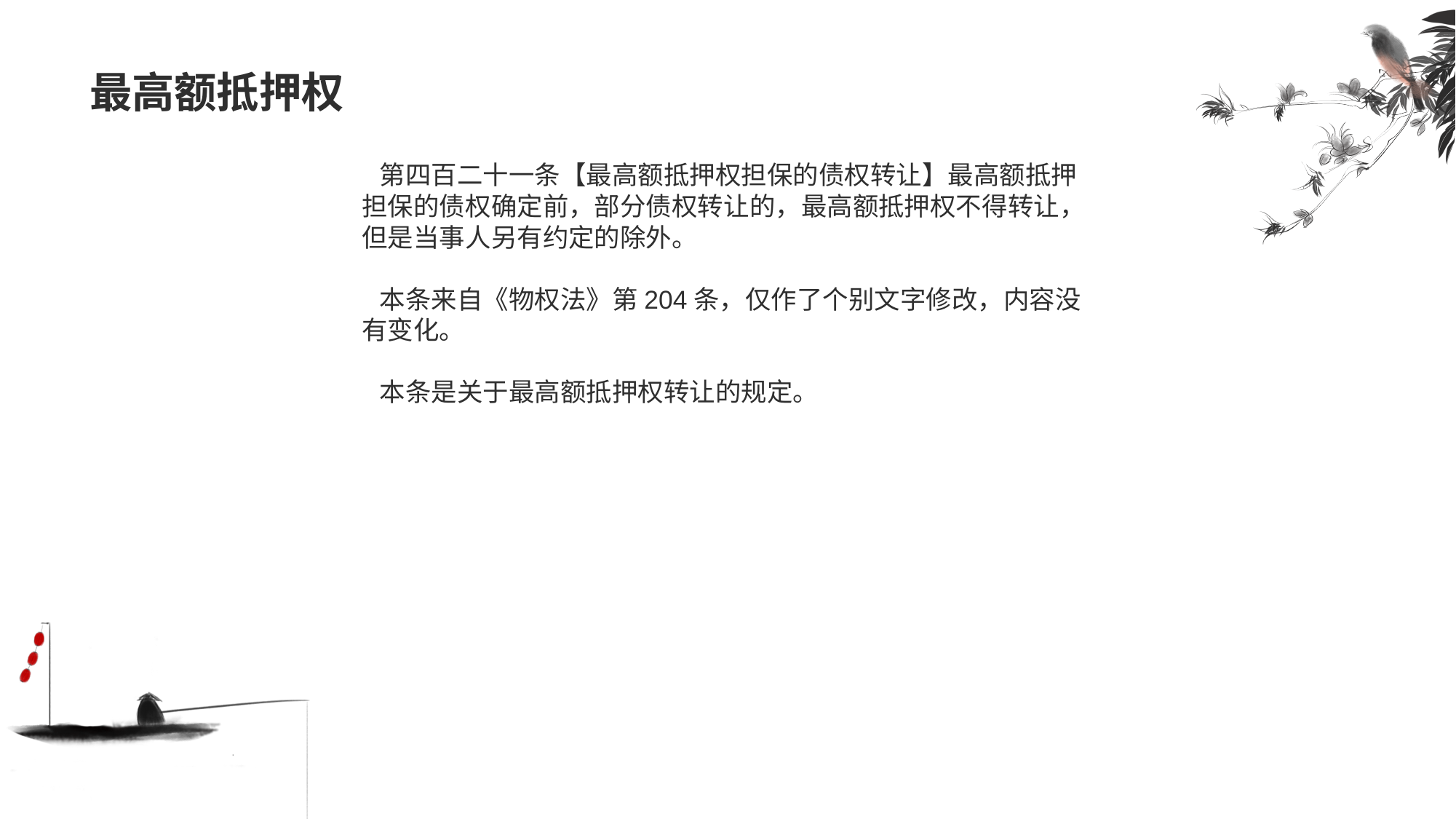

# 最高额抵押权

  第四百二十一条【最高额抵押权担保的债权转让】最高额抵押担保的债权确定前，部分债权转让的，最高额抵押权不得转让，但是当事人另有约定的除外。

  本条来自《物权法》第204条，仅作了个别文字修改，内容没有变化。

  本条是关于最高额抵押权转让的规定。
177